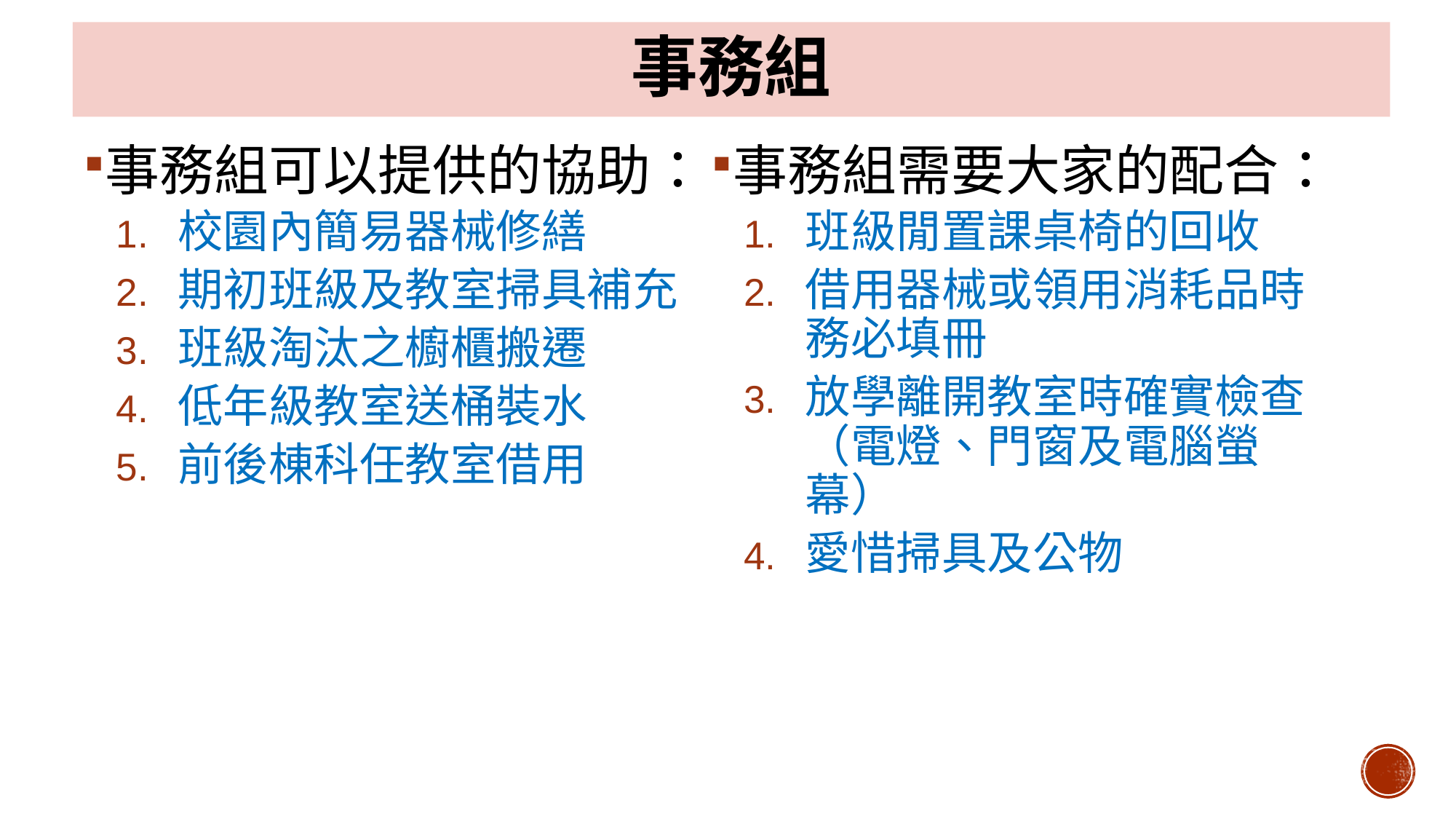

# 事務組
事務組可以提供的協助：
校園內簡易器械修繕
期初班級及教室掃具補充
班級淘汰之櫥櫃搬遷
低年級教室送桶裝水
前後棟科任教室借用

事務組需要大家的配合：
班級閒置課桌椅的回收
借用器械或領用消耗品時務必填冊
放學離開教室時確實檢查（電燈、門窗及電腦螢幕）
愛惜掃具及公物